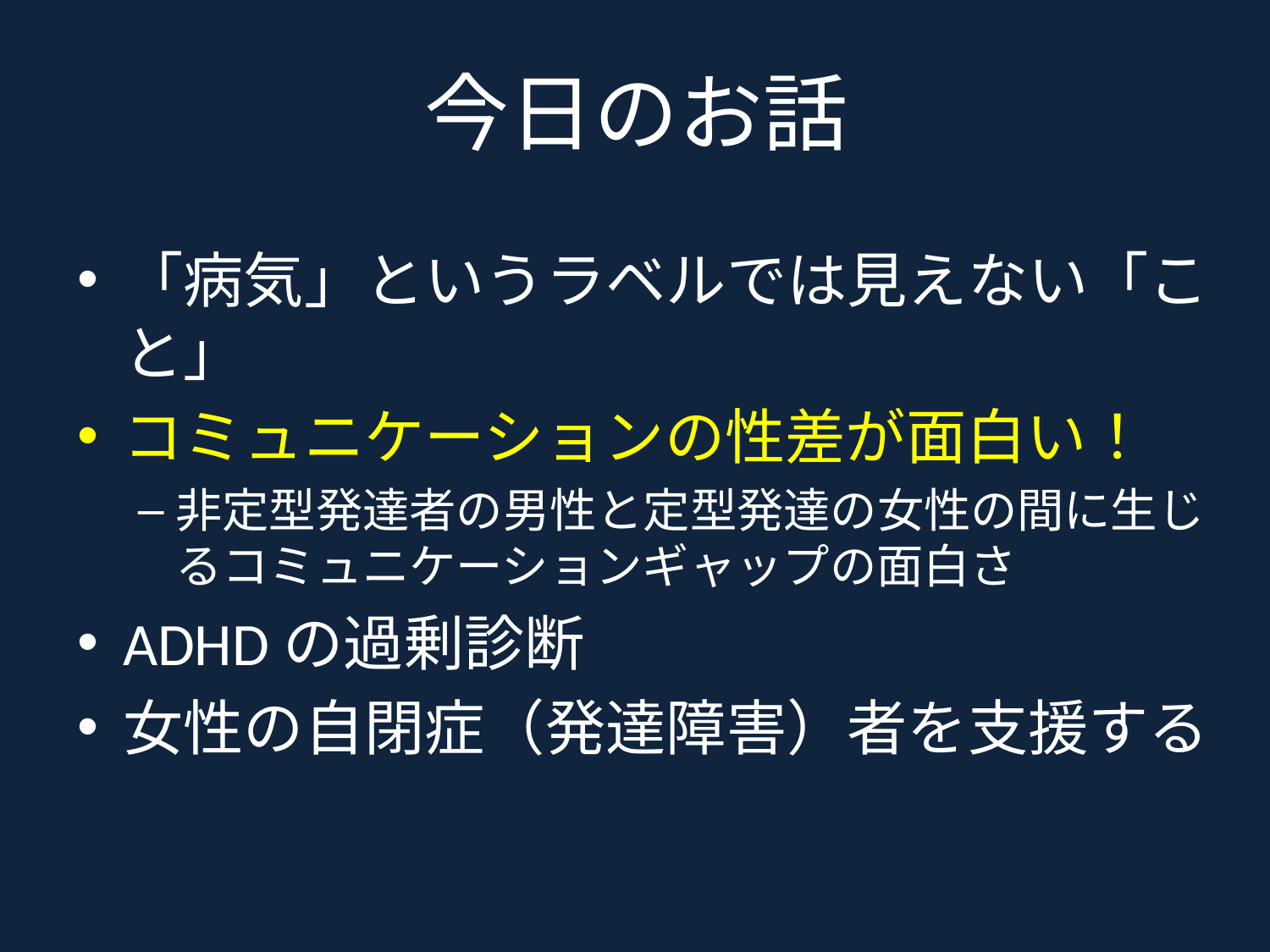

# 今日のお話
「病気」というラベルでは見えない「こと」
コミュニケーションの性差が面白い！
非定型発達者の男性と定型発達の女性の間に生じるコミュニケーションギャップの面白さ
ADHDの過剰診断
女性の自閉症（発達障害）者を支援する